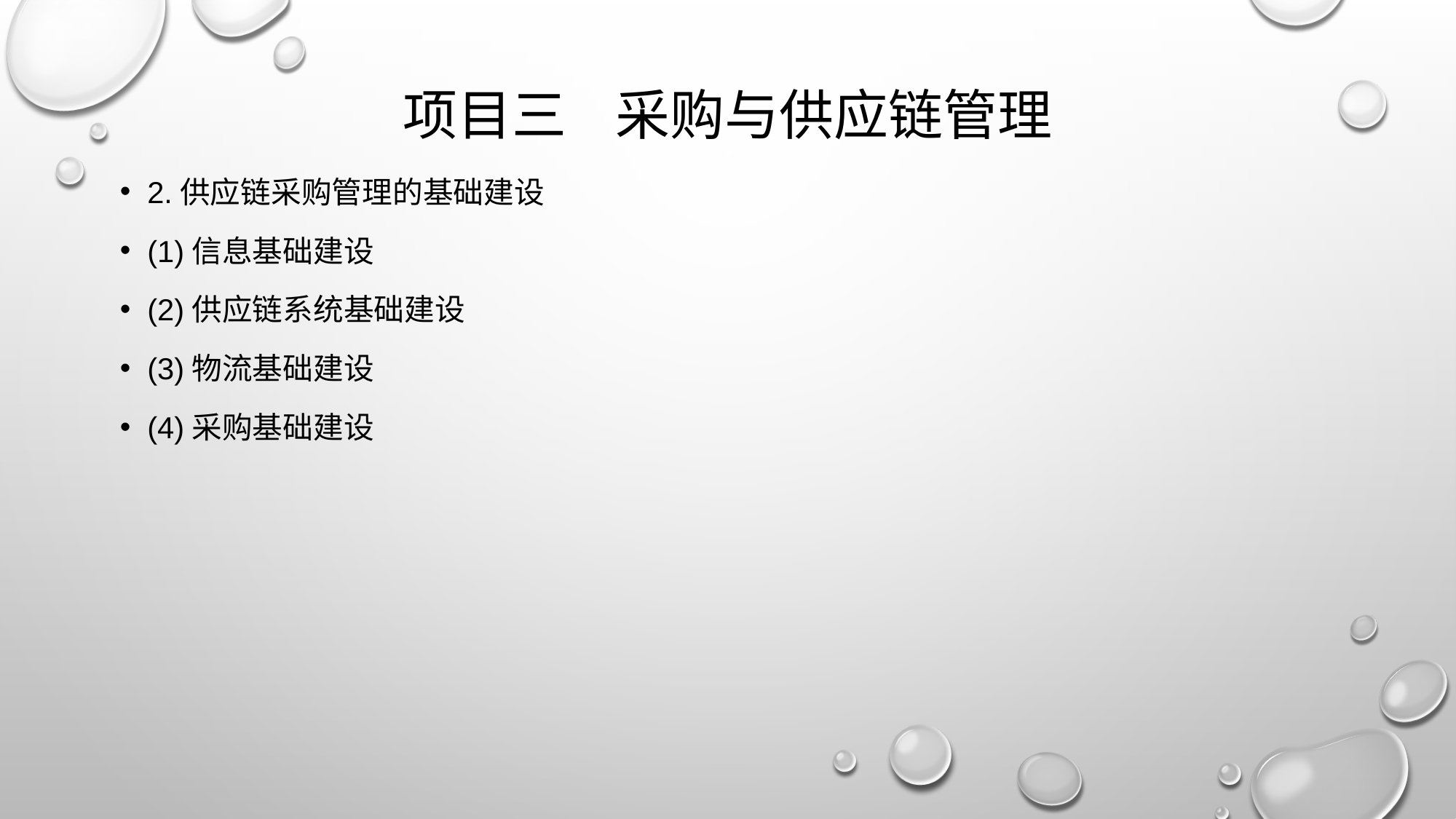

# 项目三    采购与供应链管理
2.供应链采购管理的基础建设
(1)信息基础建设
(2)供应链系统基础建设
(3)物流基础建设
(4)采购基础建设